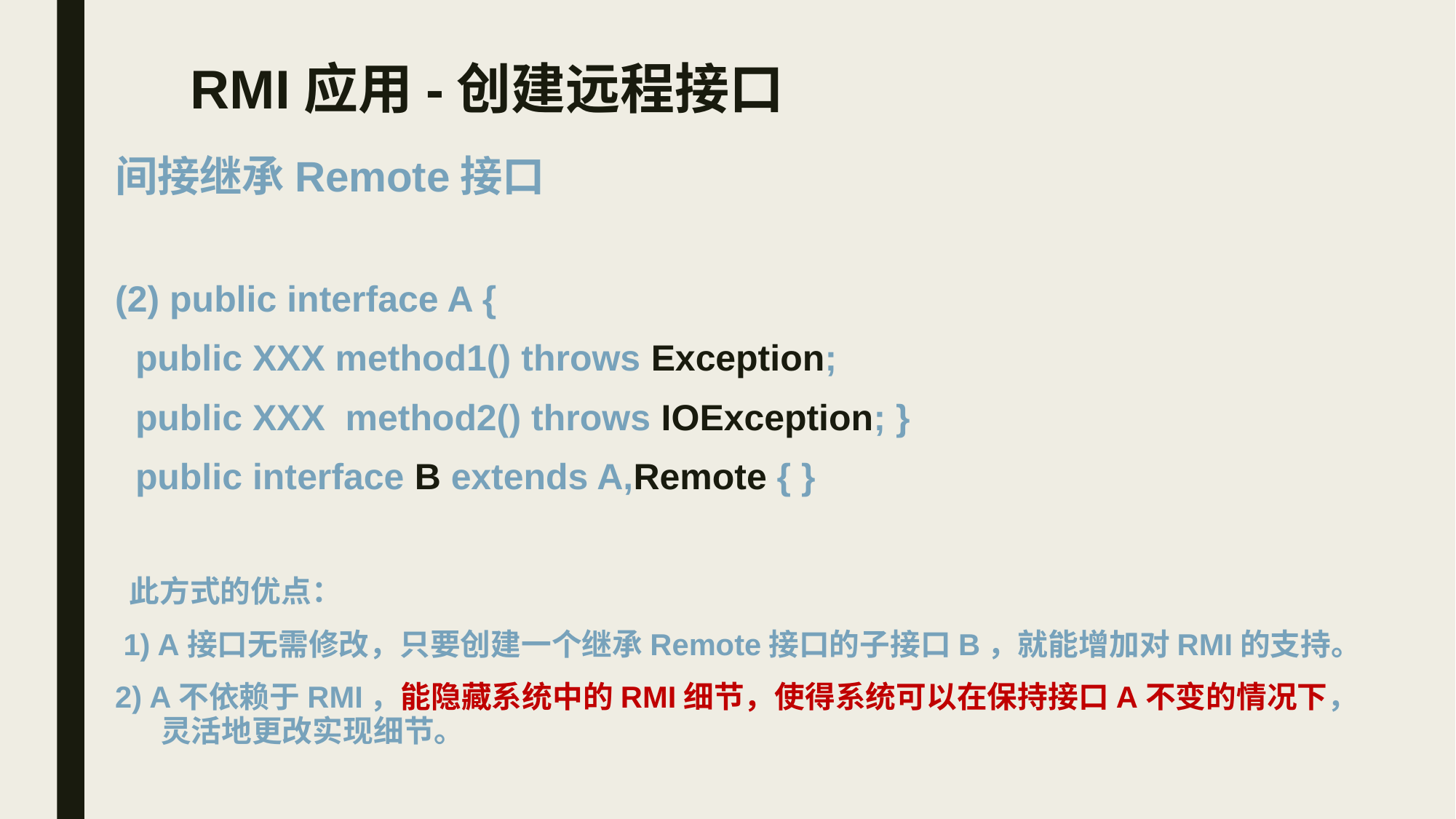

# RMI应用-创建远程接口
间接继承Remote接口

(2) public interface A {
  public XXX method1() throws Exception;
  public XXX  method2() throws IOException; }
  public interface B extends A,Remote { }

 此方式的优点：
 1) A接口无需修改，只要创建一个继承Remote接口的子接口B，就能增加对RMI的支持。
2) A不依赖于RMI，能隐藏系统中的RMI细节，使得系统可以在保持接口A不变的情况下，灵活地更改实现细节。